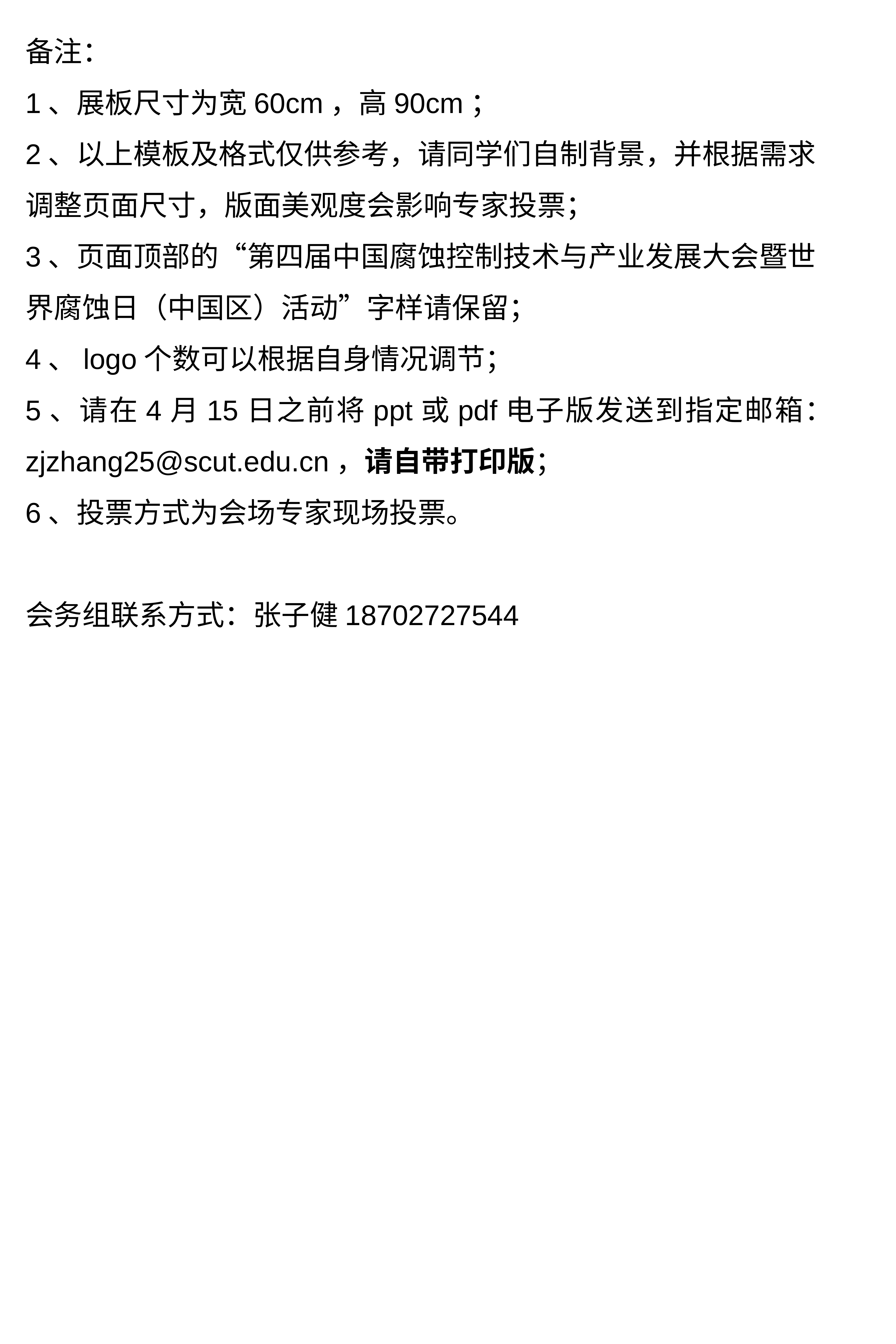

备注：
1、展板尺寸为宽60cm，高90cm；
2、以上模板及格式仅供参考，请同学们自制背景，并根据需求调整页面尺寸，版面美观度会影响专家投票；
3、页面顶部的“第四届中国腐蚀控制技术与产业发展大会暨世界腐蚀日（中国区）活动”字样请保留；
4、logo个数可以根据自身情况调节；
5、请在4月15日之前将ppt或pdf电子版发送到指定邮箱：zjzhang25@scut.edu.cn，请自带打印版；
6、投票方式为会场专家现场投票。

会务组联系方式：张子健18702727544